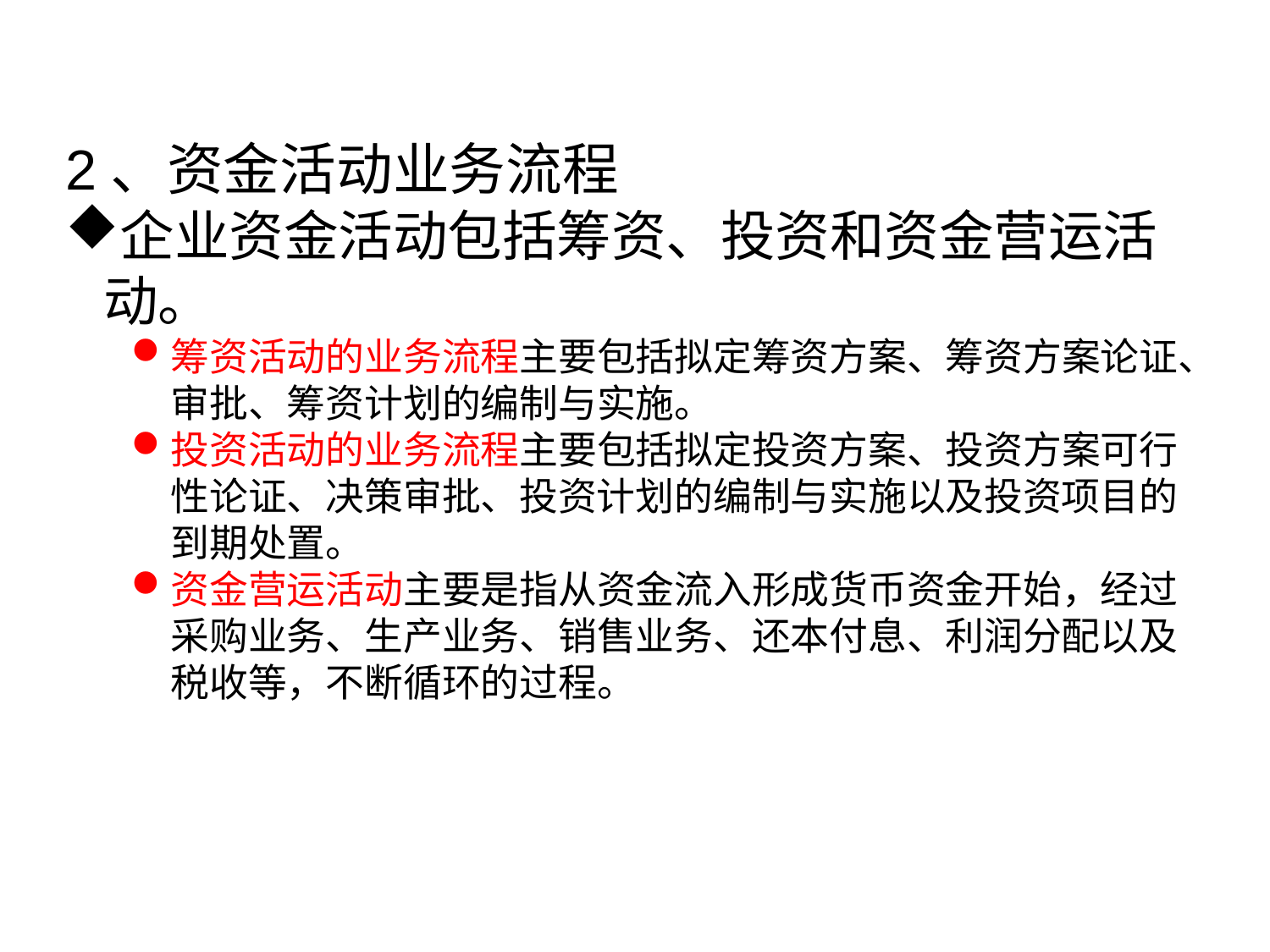

2、资金活动业务流程
企业资金活动包括筹资、投资和资金营运活动。
筹资活动的业务流程主要包括拟定筹资方案、筹资方案论证、审批、筹资计划的编制与实施。
投资活动的业务流程主要包括拟定投资方案、投资方案可行性论证、决策审批、投资计划的编制与实施以及投资项目的到期处置。
资金营运活动主要是指从资金流入形成货币资金开始，经过采购业务、生产业务、销售业务、还本付息、利润分配以及税收等，不断循环的过程。